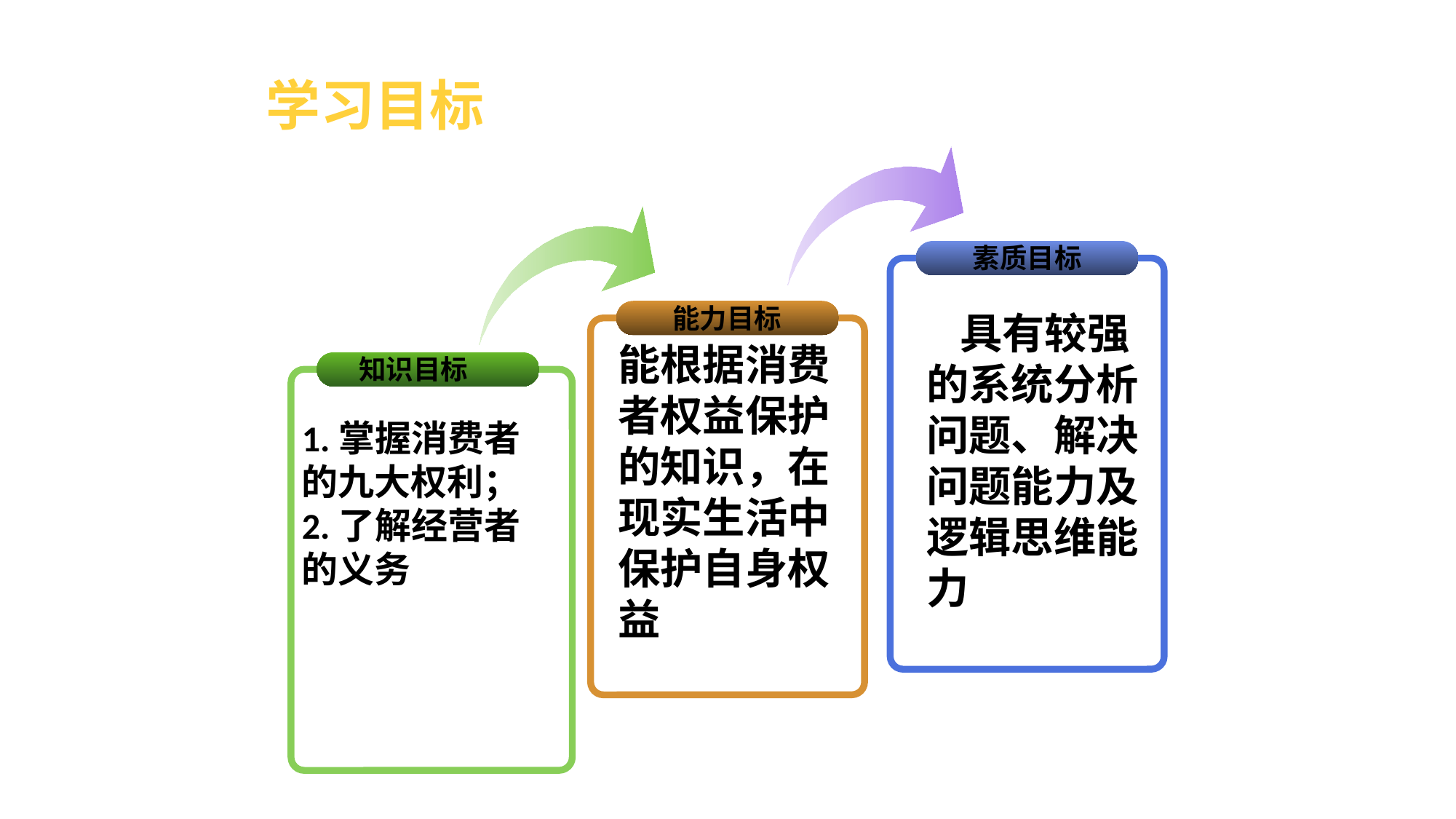

# 学习目标

素质目标

能力目标

   具有较强的系统分析问题、解决问题能力及逻辑思维能力

能根据消费者权益保护的知识，在现实生活中保护自身权益
知识目标

1.掌握消费者的九大权利；2.了解经营者的义务